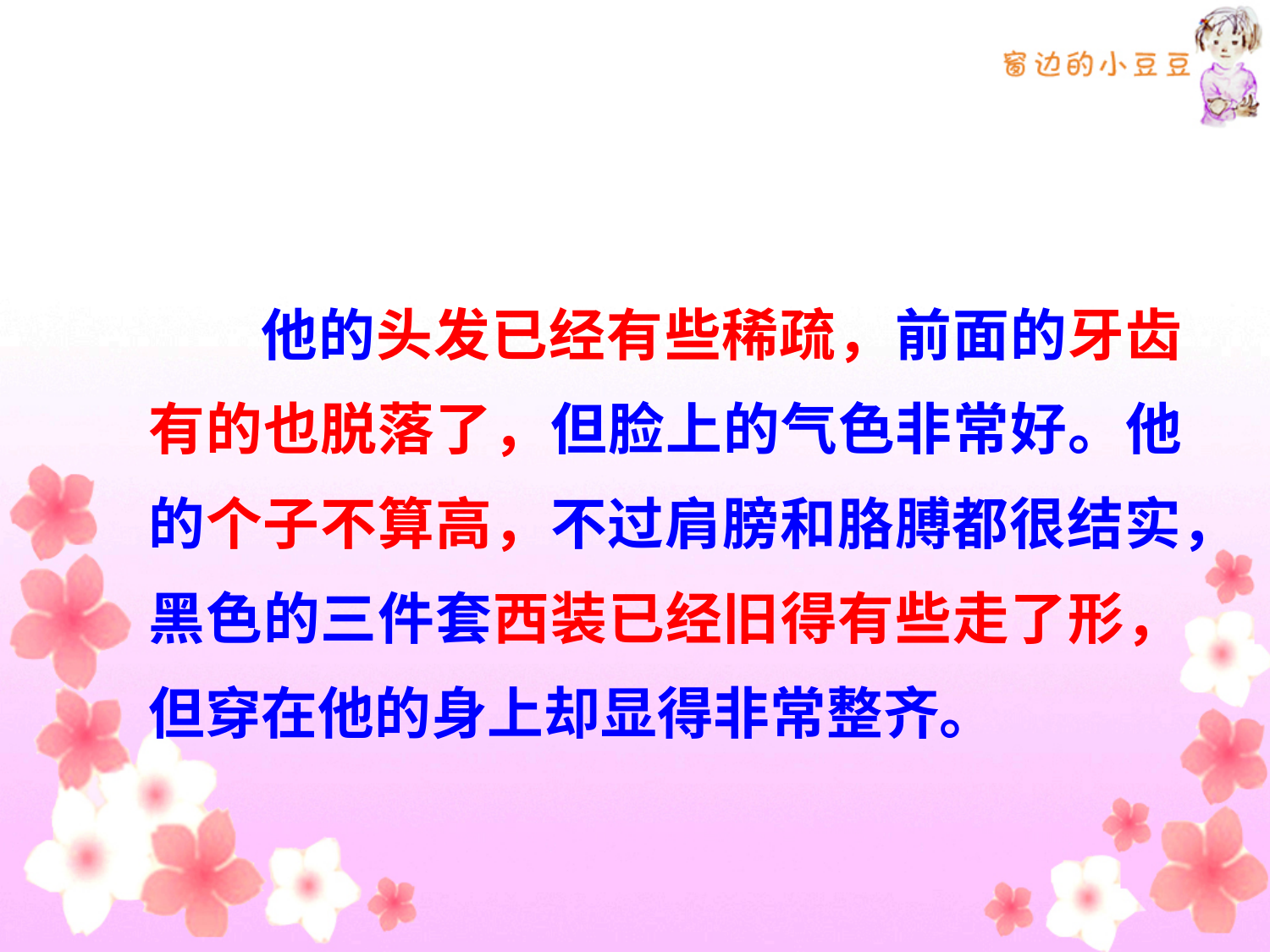

他的头发已经有些稀疏，前面的牙齿有的也脱落了，但脸上的气色非常好。他的个子不算高，不过肩膀和胳膊都很结实，黑色的三件套西装已经旧得有些走了形，但穿在他的身上却显得非常整齐。